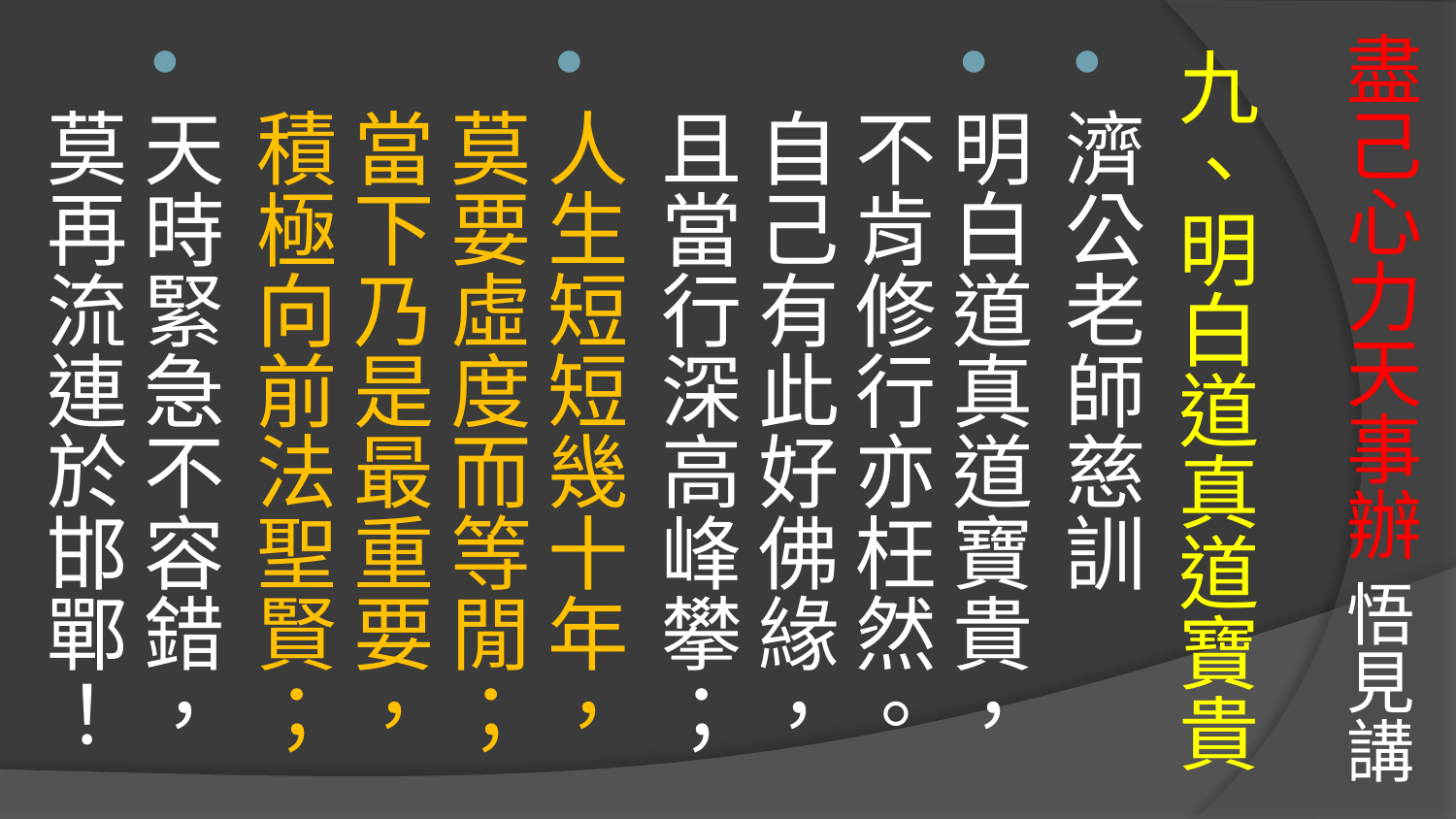

# 盡己心力天事辦 悟見講
九、明白道真道寶貴
濟公老師慈訓
明白道真道寶貴，不肯修行亦枉然。
自己有此好佛緣，且當行深高峰攀；
人生短短幾十年，莫要虛度而等閒；
當下乃是最重要，積極向前法聖賢；
天時緊急不容錯，莫再流連於邯鄲！